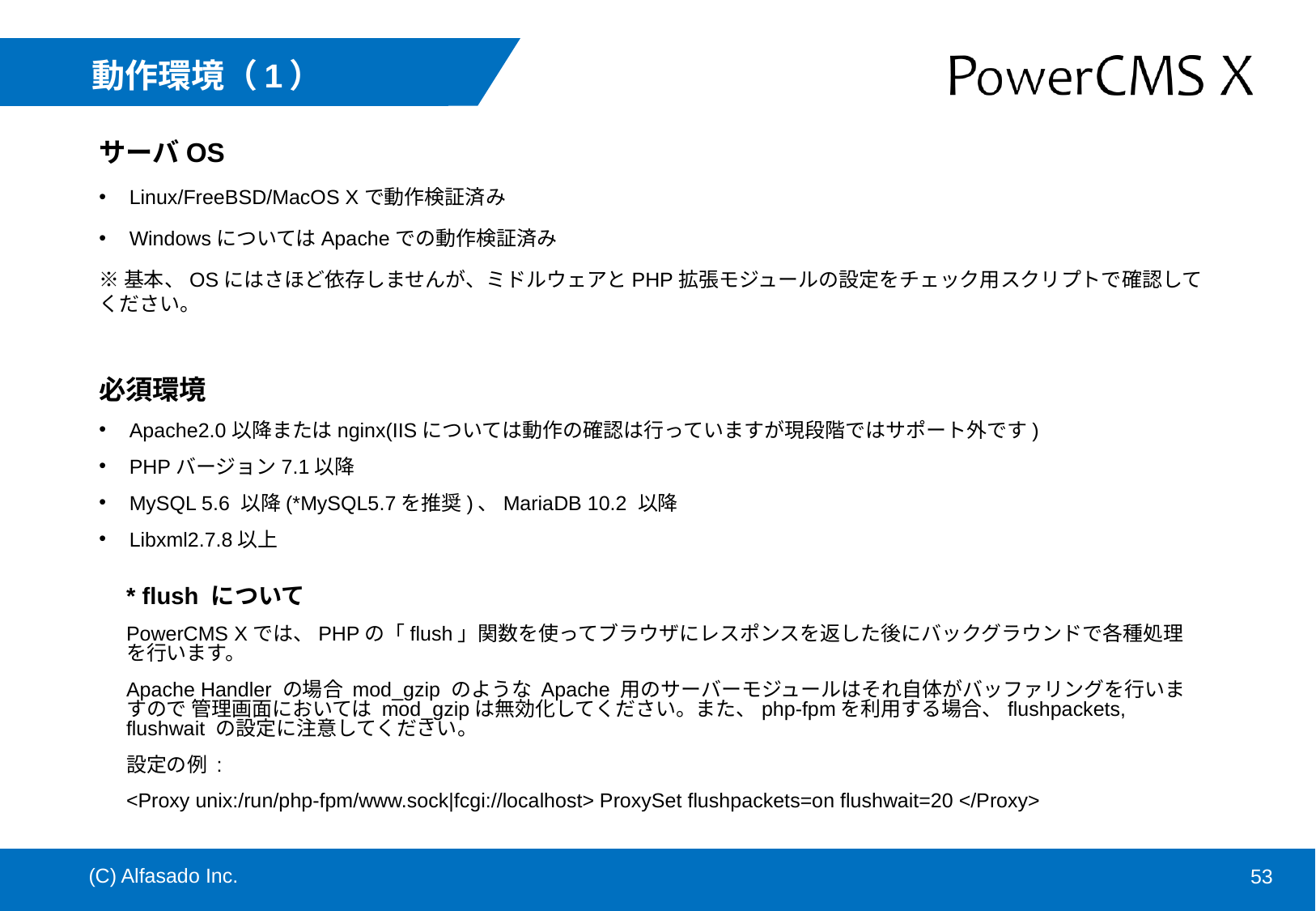

# 動作環境（1）
サーバOS
Linux/FreeBSD/MacOS Xで動作検証済み
WindowsについてはApacheでの動作検証済み
※基本、OSにはさほど依存しませんが、ミドルウェアとPHP拡張モジュールの設定をチェック用スクリプトで確認してください。

必須環境
Apache2.0以降またはnginx(IISについては動作の確認は行っていますが現段階ではサポート外です)
PHPバージョン7.1以降
MySQL 5.6 以降(*MySQL5.7を推奨)、MariaDB 10.2 以降
Libxml2.7.8以上

* flush について
PowerCMS Xでは、PHPの「flush」関数を使ってブラウザにレスポンスを返した後にバックグラウンドで各種処理を行います。
Apache Handler の場合 mod_gzip のような Apache 用のサーバーモジュールはそれ自体がバッファリングを行いますので 管理画面においては mod_gzipは無効化してください。また、php-fpmを利用する場合、flushpackets, flushwait の設定に注意してください。
設定の例 :
<Proxy unix:/run/php-fpm/www.sock|fcgi://localhost> ProxySet flushpackets=on flushwait=20 </Proxy>

(C) Alfasado Inc.
53